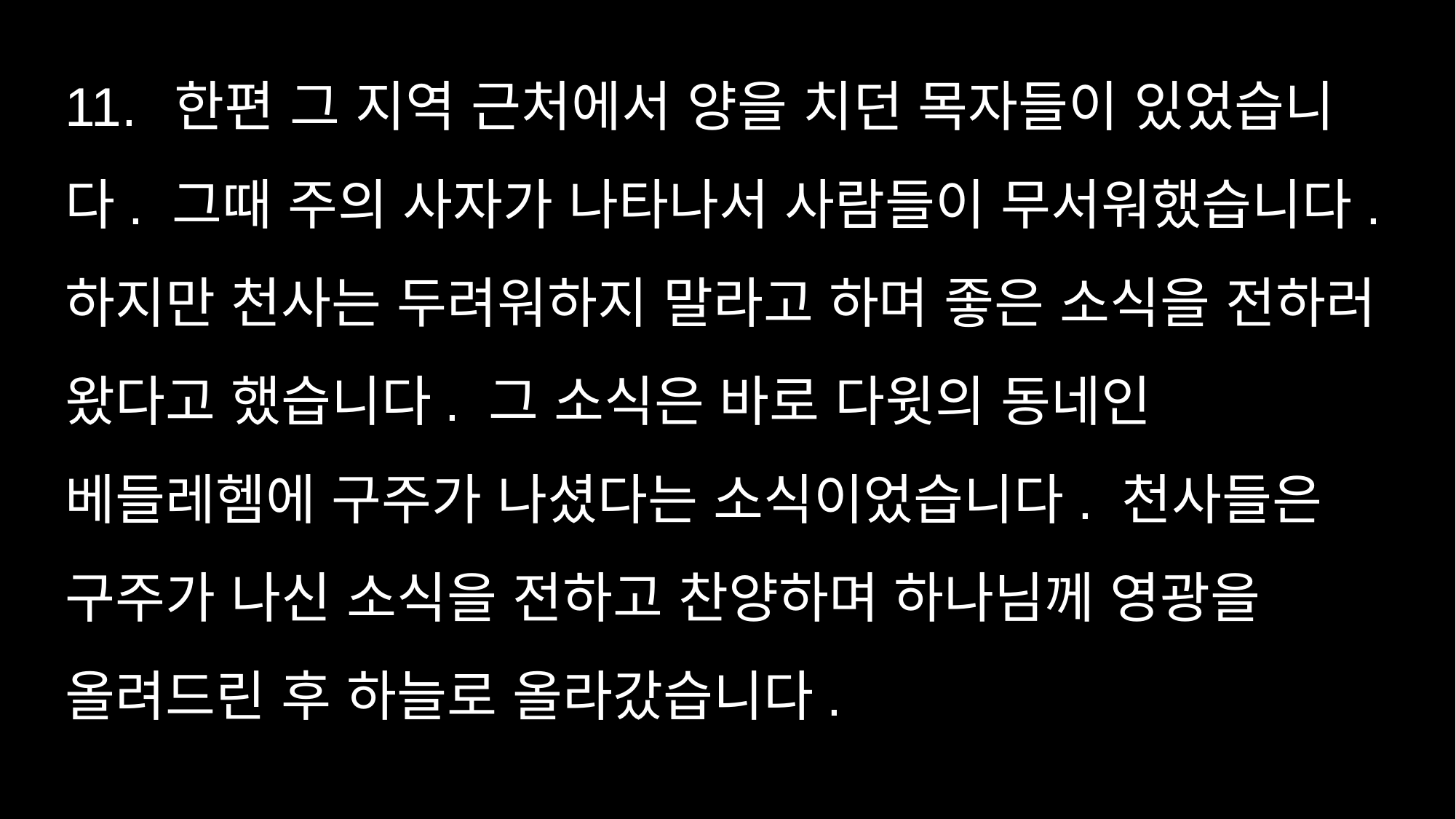

11.	한편 그 지역 근처에서 양을 치던 목자들이 있었습니다. 그때 주의 사자가 나타나서 사람들이 무서워했습니다. 하지만 천사는 두려워하지 말라고 하며 좋은 소식을 전하러 왔다고 했습니다. 그 소식은 바로 다윗의 동네인 베들레헴에 구주가 나셨다는 소식이었습니다. 천사들은 구주가 나신 소식을 전하고 찬양하며 하나님께 영광을 올려드린 후 하늘로 올라갔습니다.